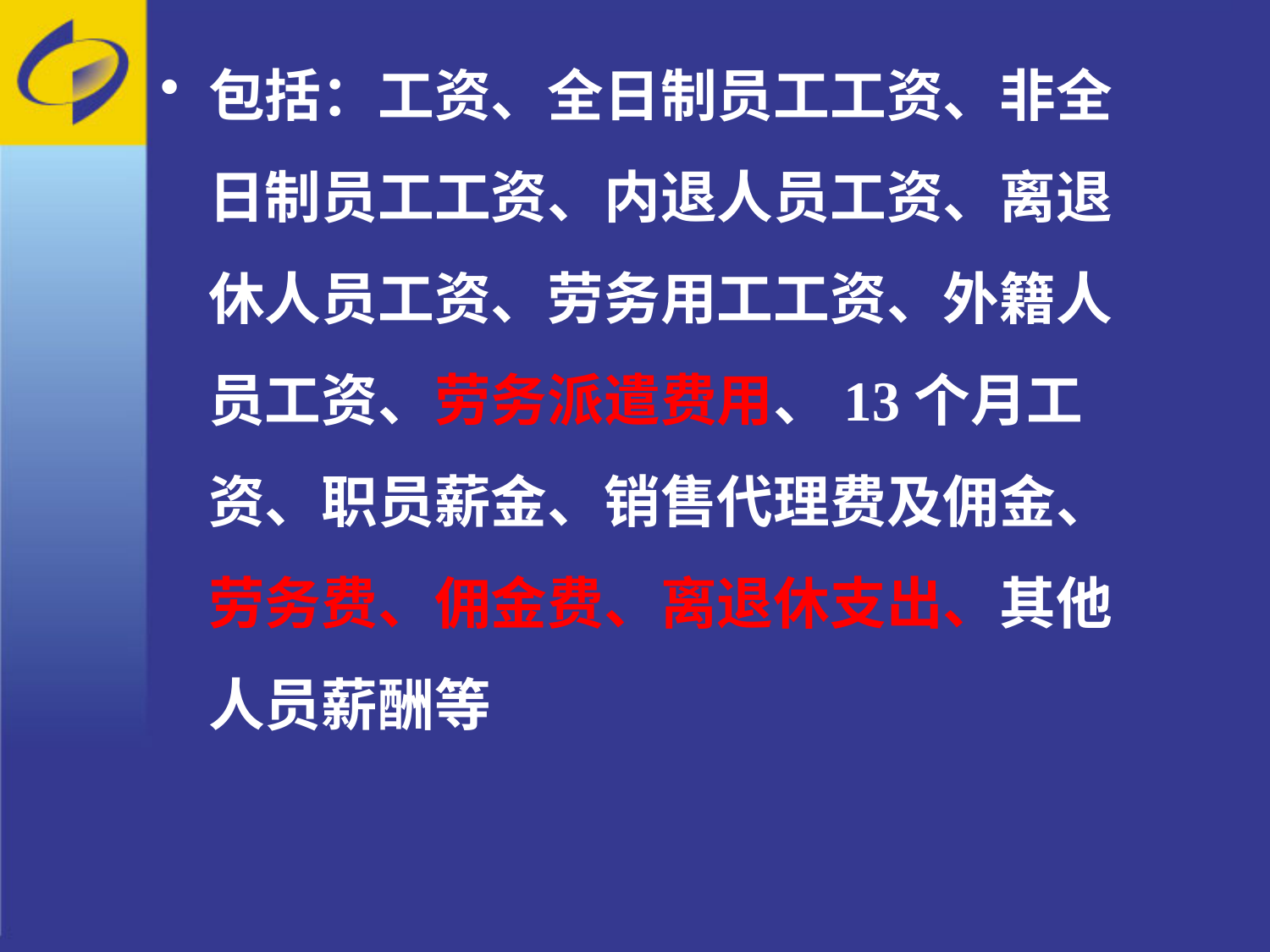

包括：工资、全日制员工工资、非全日制员工工资、内退人员工资、离退休人员工资、劳务用工工资、外籍人员工资、劳务派遣费用、13个月工资、职员薪金、销售代理费及佣金、劳务费、佣金费、离退休支出、其他人员薪酬等